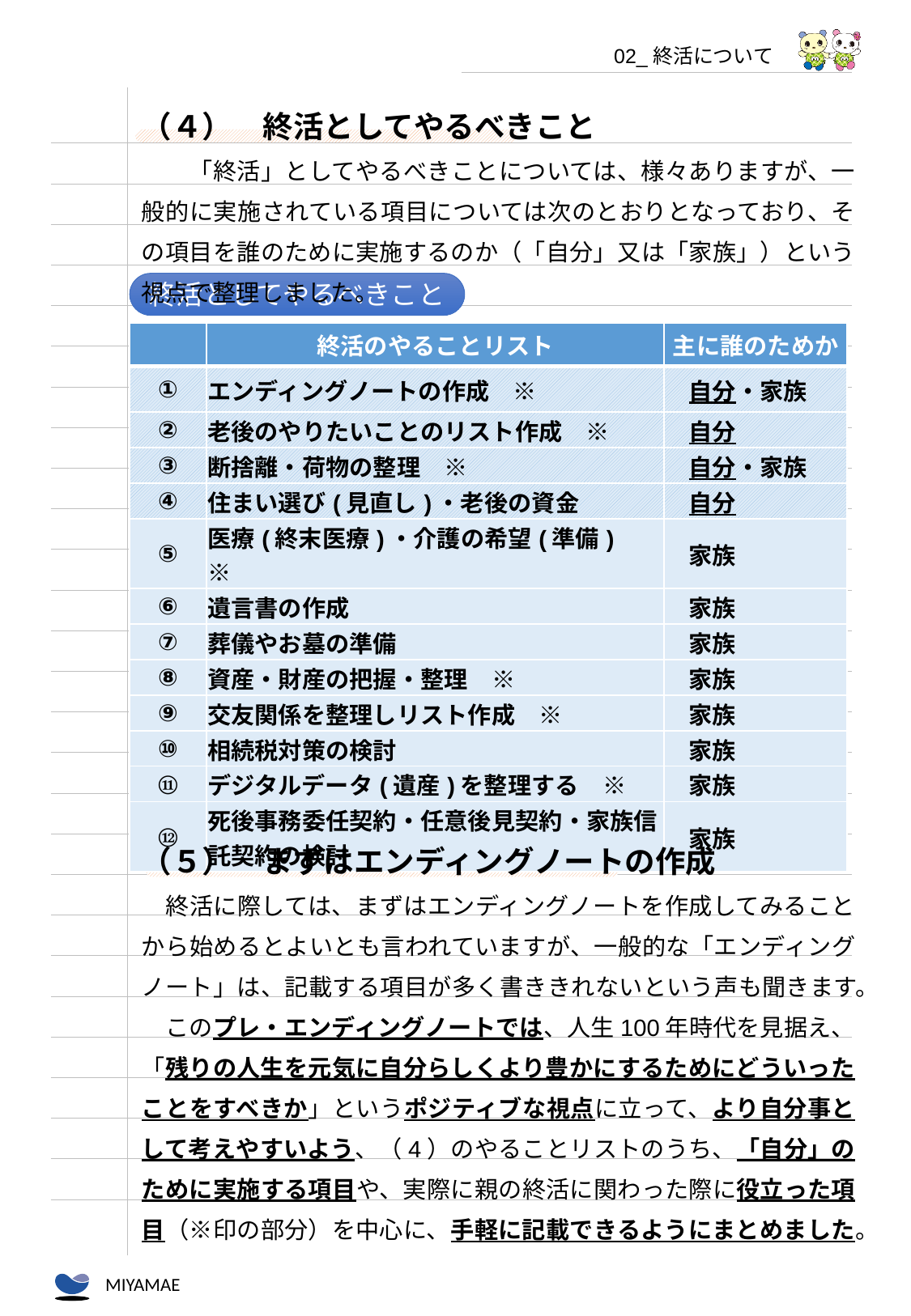

02_終活について
（４）　終活としてやるべきこと
　　「終活」としてやるべきことについては、様々ありますが、一般的に実施されている項目については次のとおりとなっており、その項目を誰のために実施するのか（「自分」又は「家族」）という視点で整理しました。

終活としてやるべきこと
|  | 終活のやることリスト | 主に誰のためか |
| --- | --- | --- |
| ① | エンディングノートの作成　※ | 自分・家族 |
| ② | 老後のやりたいことのリスト作成　※ | 自分 |
| ③ | 断捨離・荷物の整理　※ | 自分・家族 |
| ④ | 住まい選び(見直し)・老後の資金 | 自分 |
| ⑤ | 医療(終末医療)・介護の希望(準備)　※ | 家族 |
| ⑥ | 遺言書の作成 | 家族 |
| ⑦ | 葬儀やお墓の準備 | 家族 |
| ⑧ | 資産・財産の把握・整理　※ | 家族 |
| ⑨ | 交友関係を整理しリスト作成　※ | 家族 |
| ⑩ | 相続税対策の検討 | 家族 |
| ⑪ | デジタルデータ(遺産)を整理する　※ | 家族 |
| ⑫ | 死後事務委任契約・任意後見契約・家族信託契約の検討 | 家族 |
（５）　まずはエンディングノートの作成
　終活に際しては、まずはエンディングノートを作成してみることから始めるとよいとも言われていますが、一般的な「エンディングノート」は、記載する項目が多く書ききれないという声も聞きます。
　このプレ・エンディングノートでは、人生100年時代を見据え、「残りの人生を元気に自分らしくより豊かにするためにどういったことをすべきか」というポジティブな視点に立って、より自分事として考えやすいよう、（4）のやることリストのうち、「自分」のために実施する項目や、実際に親の終活に関わった際に役立った項目（※印の部分）を中心に、手軽に記載できるようにまとめました。

４